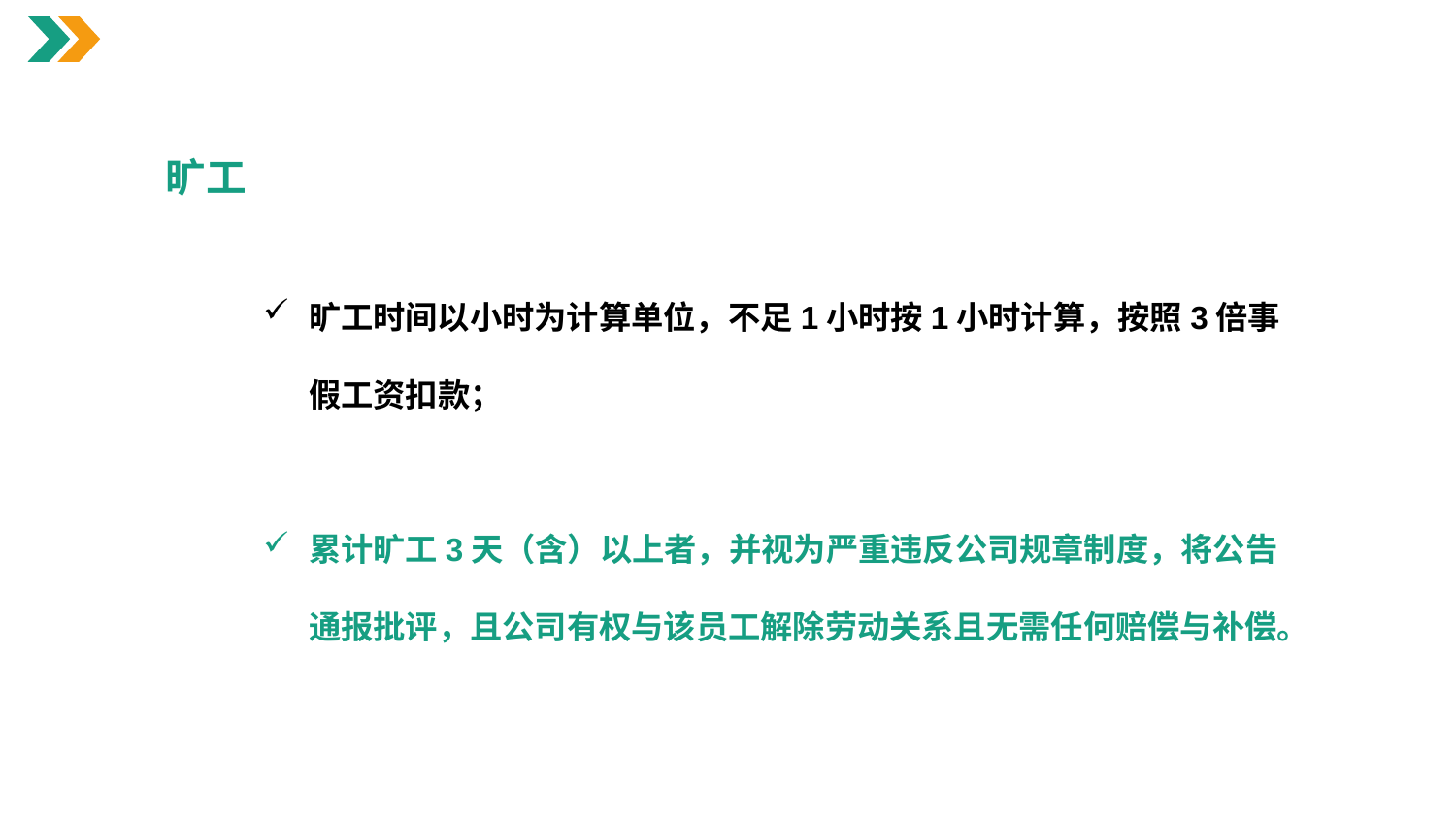

旷工
旷工时间以小时为计算单位，不足1小时按1小时计算，按照3倍事假工资扣款；

累计旷工3天（含）以上者，并视为严重违反公司规章制度，将公告通报批评，且公司有权与该员工解除劳动关系且无需任何赔偿与补偿。